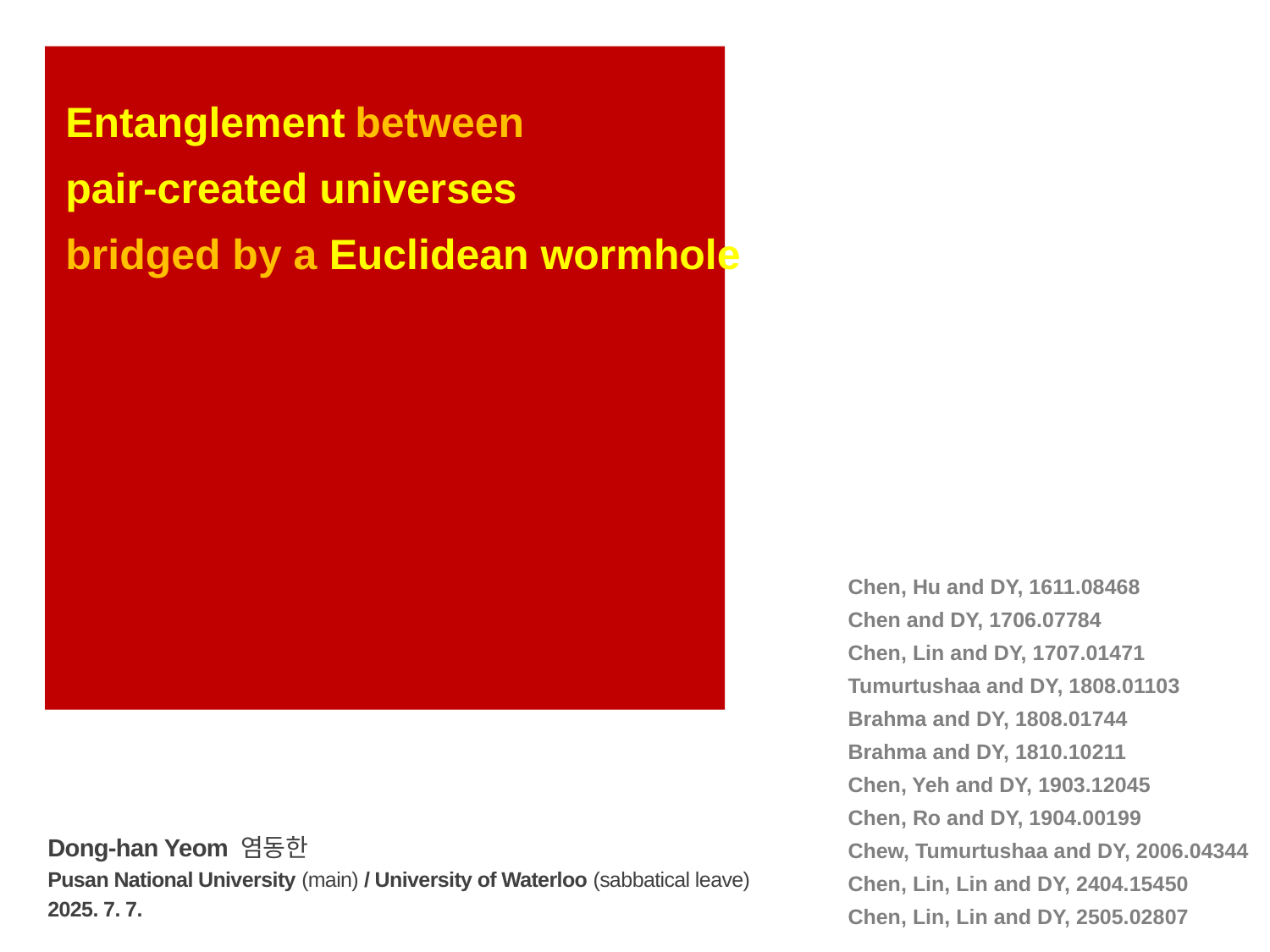

# Entanglement between pair-created universes bridged by a Euclidean wormhole
Chen, Hu and DY, 1611.08468
Chen and DY, 1706.07784
Chen, Lin and DY, 1707.01471
Tumurtushaa and DY, 1808.01103
Brahma and DY, 1808.01744
Brahma and DY, 1810.10211
Chen, Yeh and DY, 1903.12045
Chen, Ro and DY, 1904.00199
Chew, Tumurtushaa and DY, 2006.04344
Chen, Lin, Lin and DY, 2404.15450
Chen, Lin, Lin and DY, 2505.02807
Dong-han Yeom 염동한
Pusan National University (main) / University of Waterloo (sabbatical leave)
2025. 7. 7.